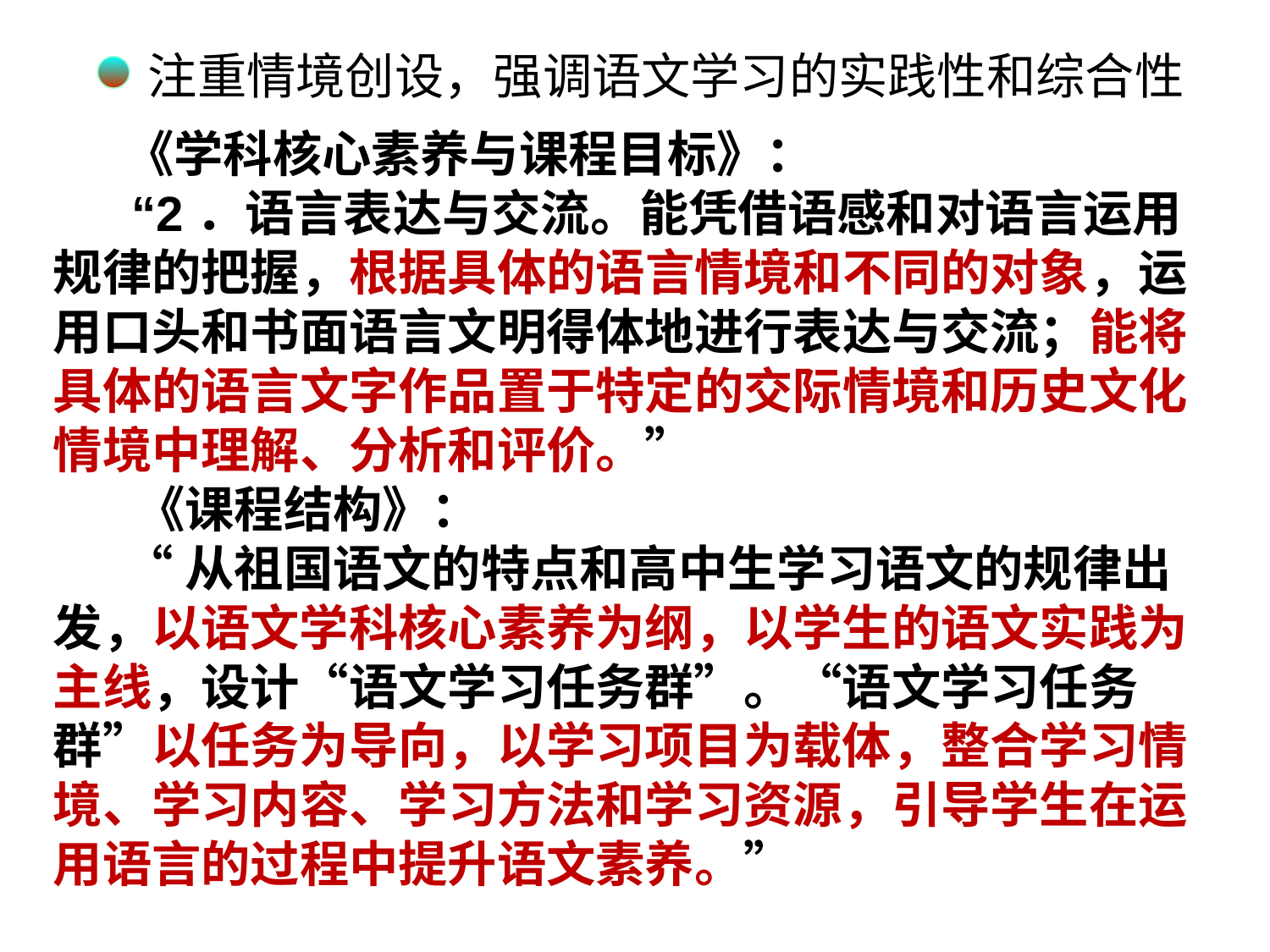

注重情境创设，强调语文学习的实践性和综合性

  《学科核心素养与课程目标》：
   “2．语言表达与交流。能凭借语感和对语言运用规律的把握，根据具体的语言情境和不同的对象，运用口头和书面语言文明得体地进行表达与交流；能将具体的语言文字作品置于特定的交际情境和历史文化情境中理解、分析和评价。”
   《课程结构》：
   “从祖国语文的特点和高中生学习语文的规律出发，以语文学科核心素养为纲，以学生的语文实践为主线，设计“语文学习任务群”。“语文学习任务群”以任务为导向，以学习项目为载体，整合学习情境、学习内容、学习方法和学习资源，引导学生在运用语言的过程中提升语文素养。”